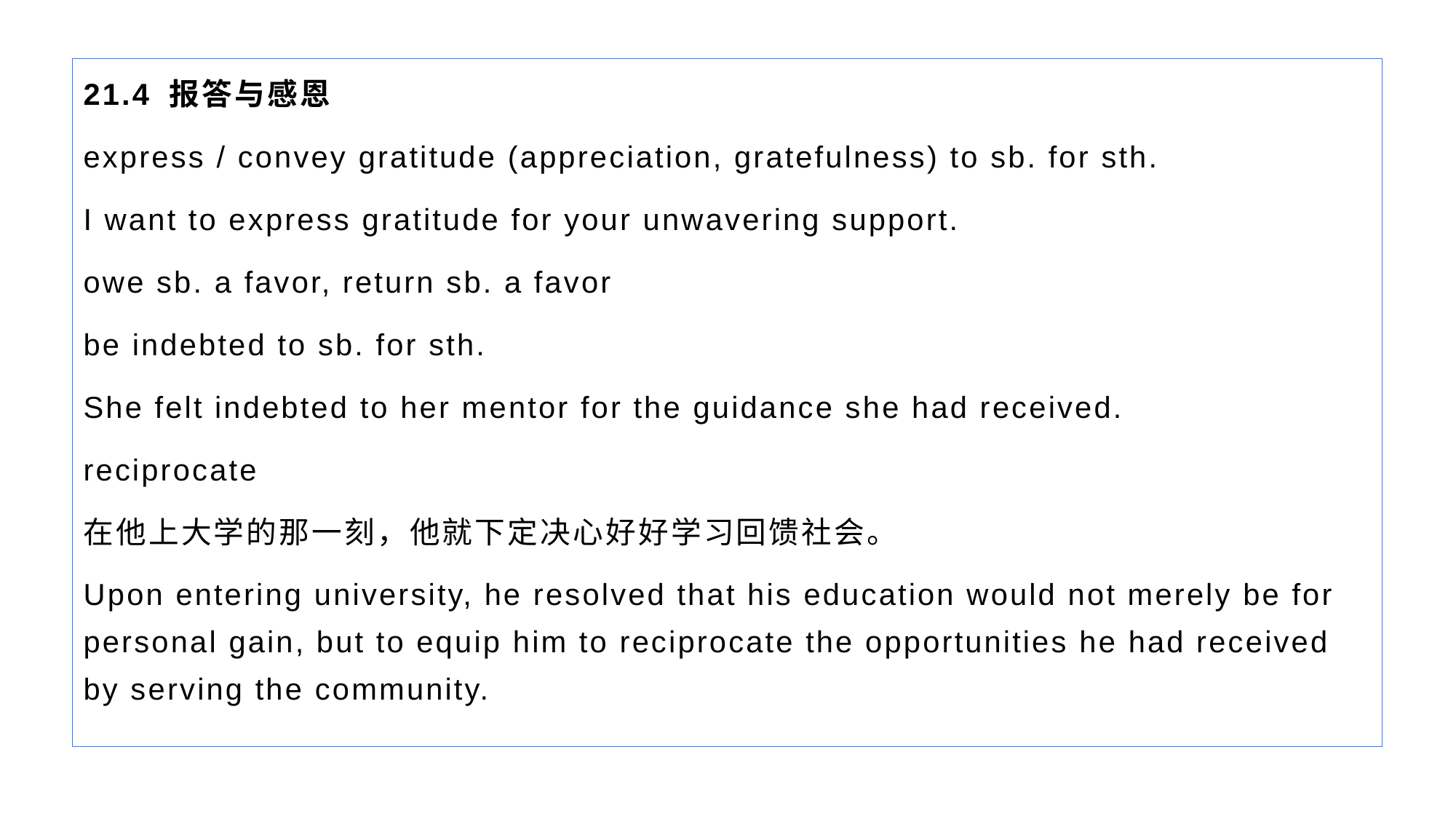

21.4 报答与感恩
express / convey gratitude (appreciation, gratefulness) to sb. for sth.
I want to express gratitude for your unwavering support.
owe sb. a favor, return sb. a favor
be indebted to sb. for sth.
She felt indebted to her mentor for the guidance she had received.
reciprocate
在他上大学的那一刻，他就下定决心好好学习回馈社会。
Upon entering university, he resolved that his education would not merely be for personal gain, but to equip him to reciprocate the opportunities he had received by serving the community.